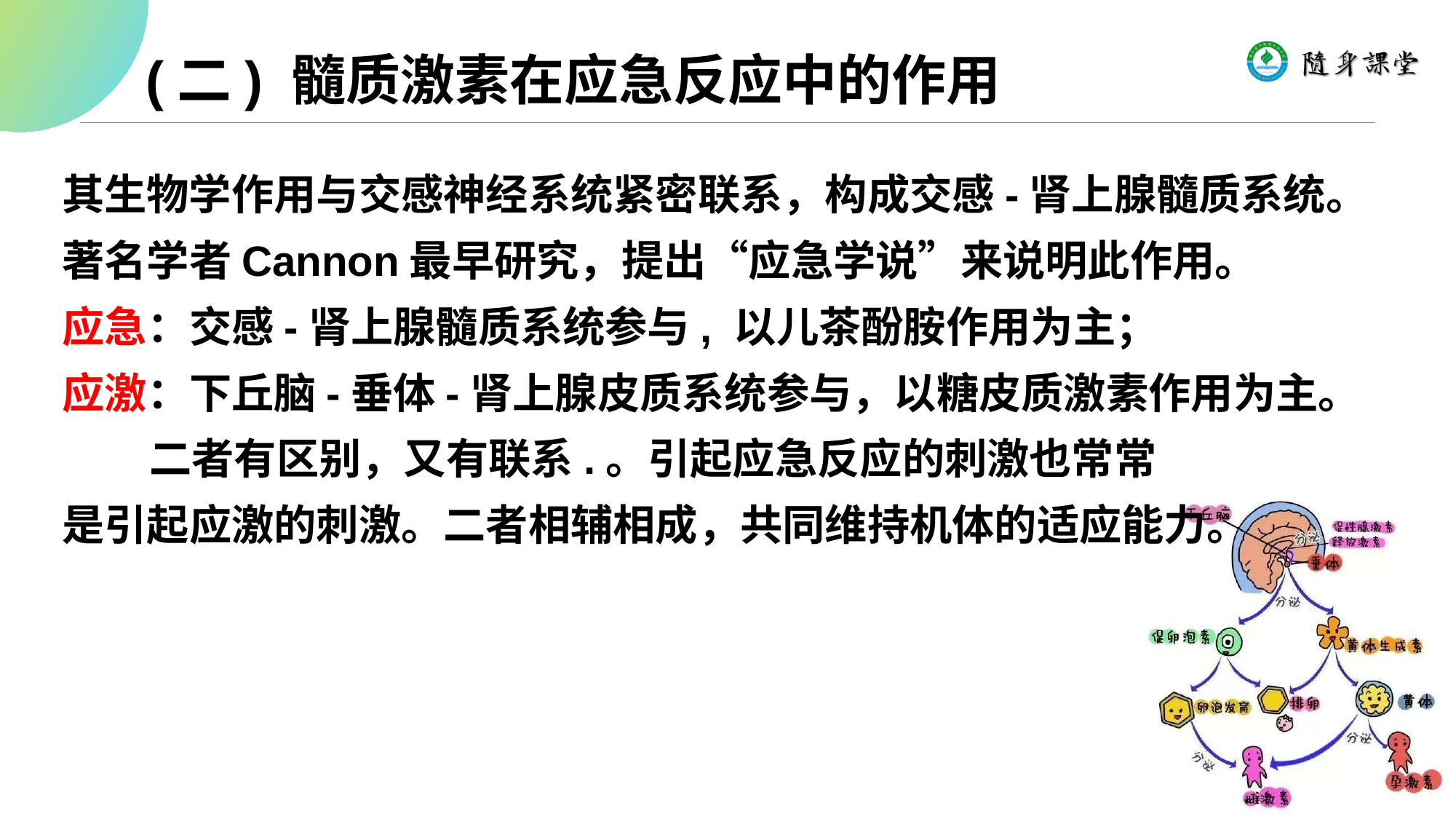

(二) 髓质激素在应急反应中的作用
其生物学作用与交感神经系统紧密联系，构成交感-肾上腺髓质系统。著名学者Cannon最早研究，提出“应急学说”来说明此作用。
应急：交感-肾上腺髓质系统参与, 以儿茶酚胺作用为主；
应激：下丘脑-垂体-肾上腺皮质系统参与，以糖皮质激素作用为主。
        二者有区别，又有联系.。引起应急反应的刺激也常常
是引起应激的刺激。二者相辅相成，共同维持机体的适应能力。